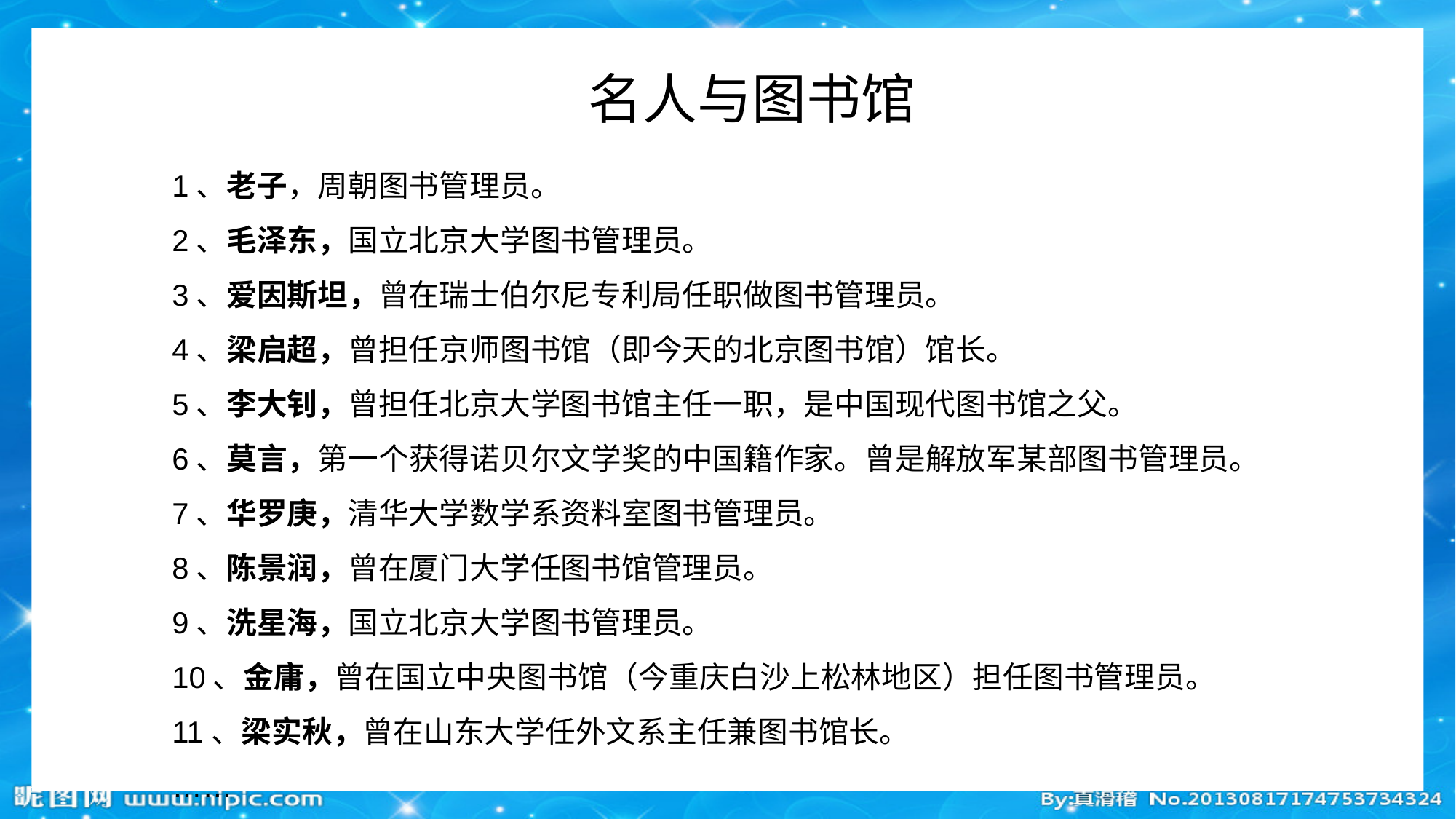

名人与图书馆
1、老子，周朝图书管理员。
2、毛泽东，国立北京大学图书管理员。
3、爱因斯坦，曾在瑞士伯尔尼专利局任职做图书管理员。
4、梁启超，曾担任京师图书馆（即今天的北京图书馆）馆长。
5、李大钊，曾担任北京大学图书馆主任一职，是中国现代图书馆之父。
6、莫言，第一个获得诺贝尔文学奖的中国籍作家。曾是解放军某部图书管理员。
7、华罗庚，清华大学数学系资料室图书管理员。
8、陈景润，曾在厦门大学任图书馆管理员。
9、洗星海，国立北京大学图书管理员。
10、金庸，曾在国立中央图书馆（今重庆白沙上松林地区）担任图书管理员。
11、梁实秋，曾在山东大学任外文系主任兼图书馆长。
……